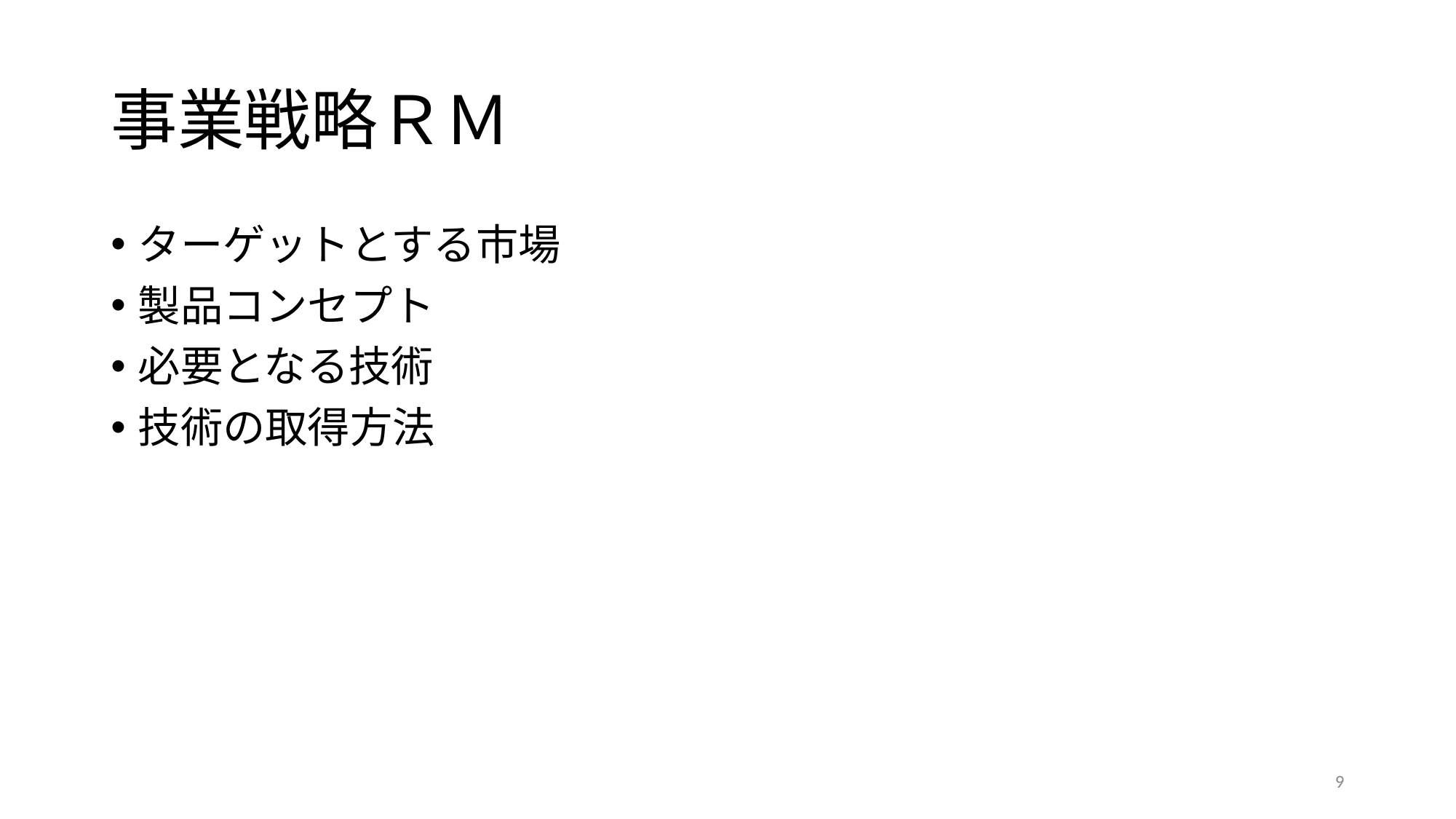

# 事業戦略ＲＭ
ターゲットとする市場
製品コンセプト
必要となる技術
技術の取得方法

9